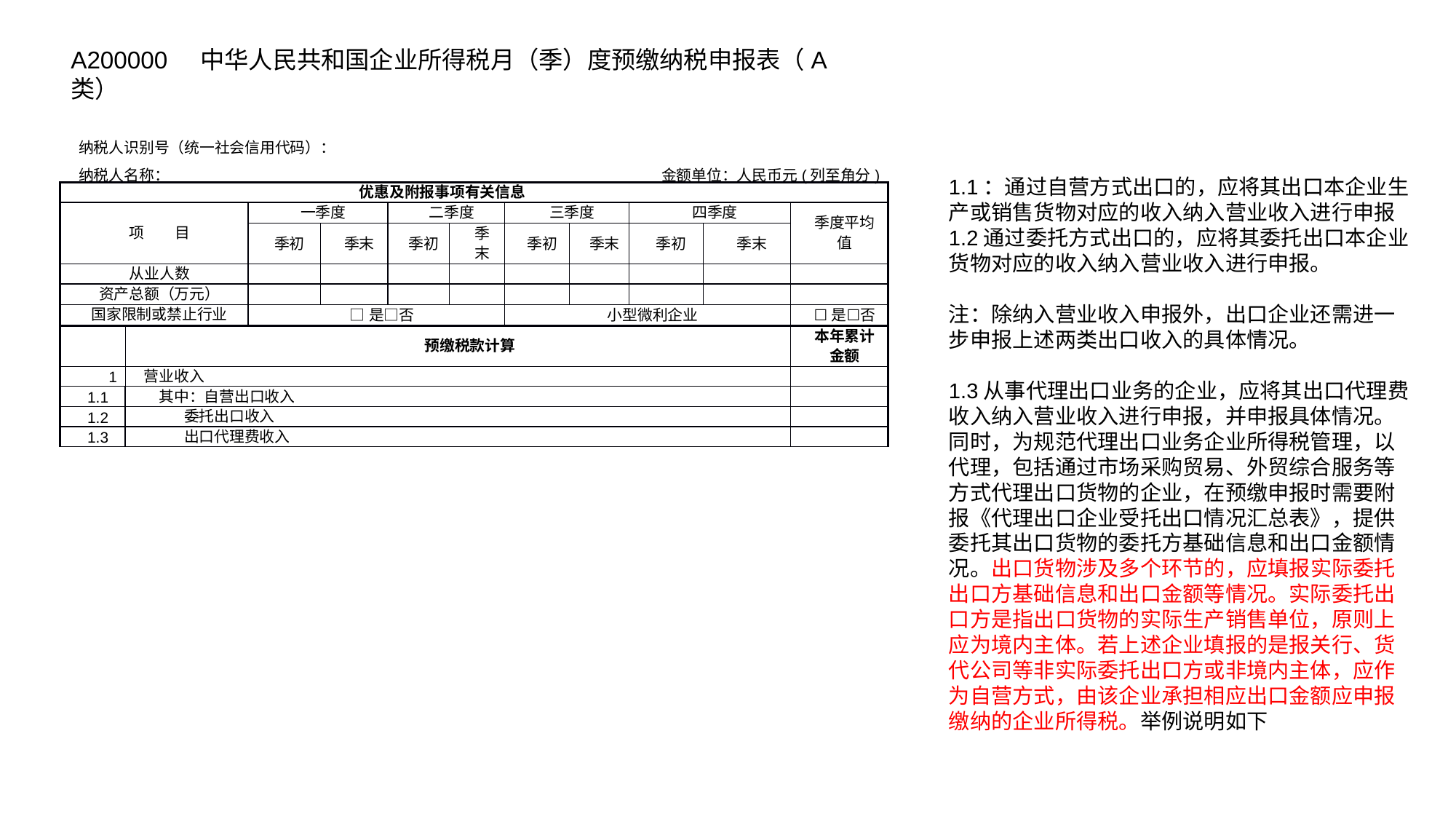

A200000    中华人民共和国企业所得税月（季）度预缴纳税申报表（A类）
|  |  |  |  |  |  |  |  |  |  |  |  |
| --- | --- | --- | --- | --- | --- | --- | --- | --- | --- | --- | --- |
| 纳税人识别号（统一社会信用代码）： |  |  |  |  |  |  |  |  |  |  |  |
| 纳税人名称： |  |  |  | 金额单位：人民币元(列至角分) |  |  |  |  |  |  |  |
| 优惠及附报事项有关信息 |  |  |  |  |  |  |  |  |  |  |  |
| 项　　目 |  | 一季度 |  |  | 二季度 |  | 三季度 |  | 四季度 |  | 季度平均值 |
|  |  | 季初 | 季末 |  | 季初 | 季末 | 季初 | 季末 | 季初 | 季末 |  |
| 从业人数 |  |  |  |  |  |  |  |  |  |  |  |
| 资产总额（万元） |  |  |  |  |  |  |  |  |  |  |  |
| 国家限制或禁止行业 |  | □是□否 |  |  |  |  | 小型微利企业 |  |  |  | ☐是☐否 |
|  | 预缴税款计算 |  |  |  |  |  |  |  |  |  | 本年累计金额 |
| 1 | 营业收入 |  |  |  |  |  |  |  |  |  |  |
| 1.1 | 其中：自营出口收入 |  |  |  |  |  |  |  |  |  |  |
| 1.2 | 委托出口收入 |  |  |  |  |  |  |  |  |  |  |
| 1.3 | 出口代理费收入 |  |  |  |  |  |  |  |  |  |  |
1.1：通过自营方式出口的，应将其出口本企业生产或销售货物对应的收入纳入营业收入进行申报
1.2通过委托方式出口的，应将其委托出口本企业货物对应的收入纳入营业收入进行申报。

注：除纳入营业收入申报外，出口企业还需进一步申报上述两类出口收入的具体情况。

1.3从事代理出口业务的企业，应将其出口代理费收入纳入营业收入进行申报，并申报具体情况。同时，为规范代理出口业务企业所得税管理，以代理，包括通过市场采购贸易、外贸综合服务等方式代理出口货物的企业，在预缴申报时需要附报《代理出口企业受托出口情况汇总表》，提供委托其出口货物的委托方基础信息和出口金额情况。出口货物涉及多个环节的，应填报实际委托出口方基础信息和出口金额等情况。实际委托出口方是指出口货物的实际生产销售单位，原则上应为境内主体。若上述企业填报的是报关行、货代公司等非实际委托出口方或非境内主体，应作为自营方式，由该企业承担相应出口金额应申报缴纳的企业所得税。举例说明如下